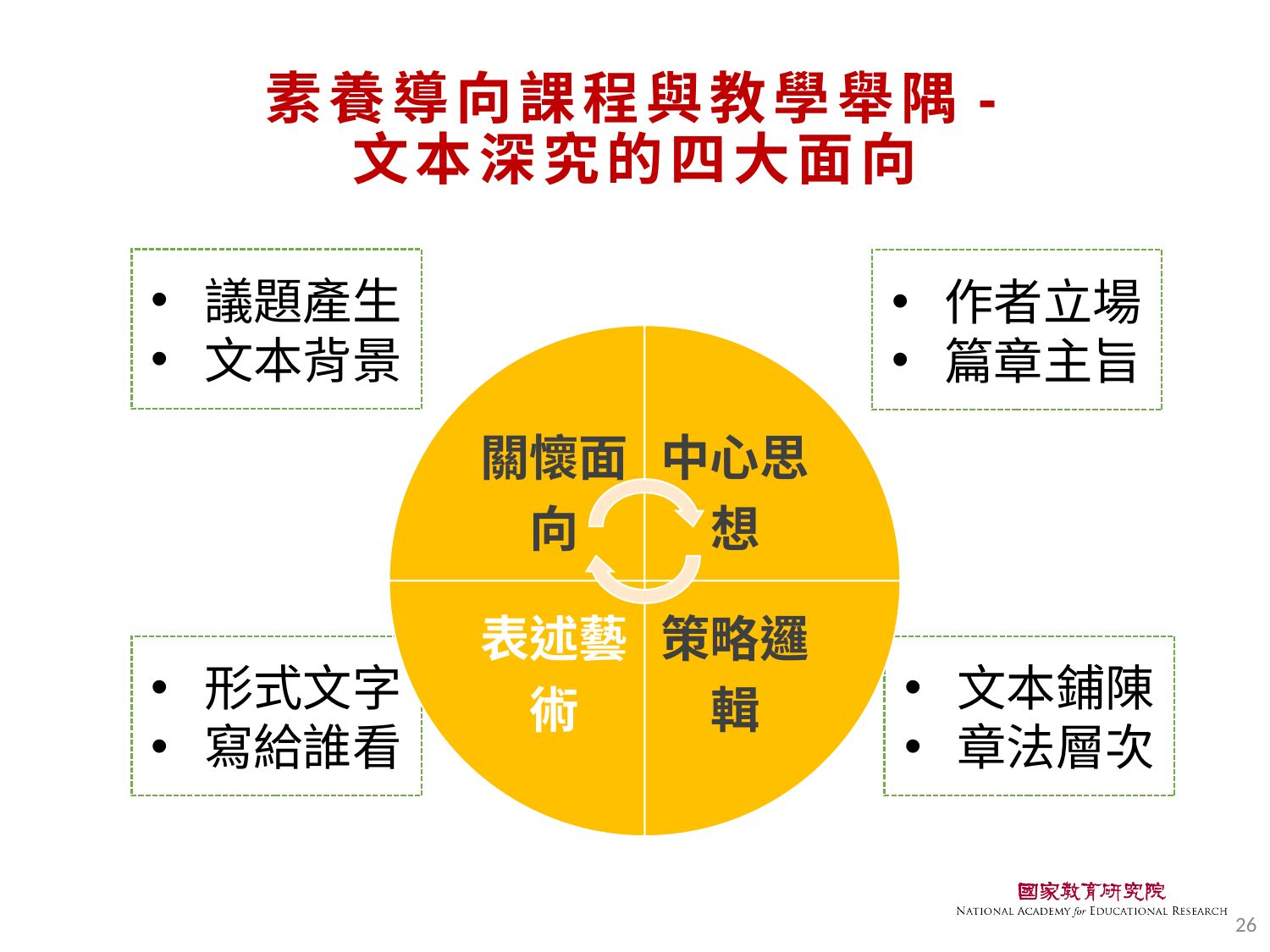

# 素養導向課程與教學舉隅- 文本深究的四大面向

 議題產生
 文本背景
 作者立場
 篇章主旨
 形式文字
 寫給誰看
 文本鋪陳
 章法層次
26